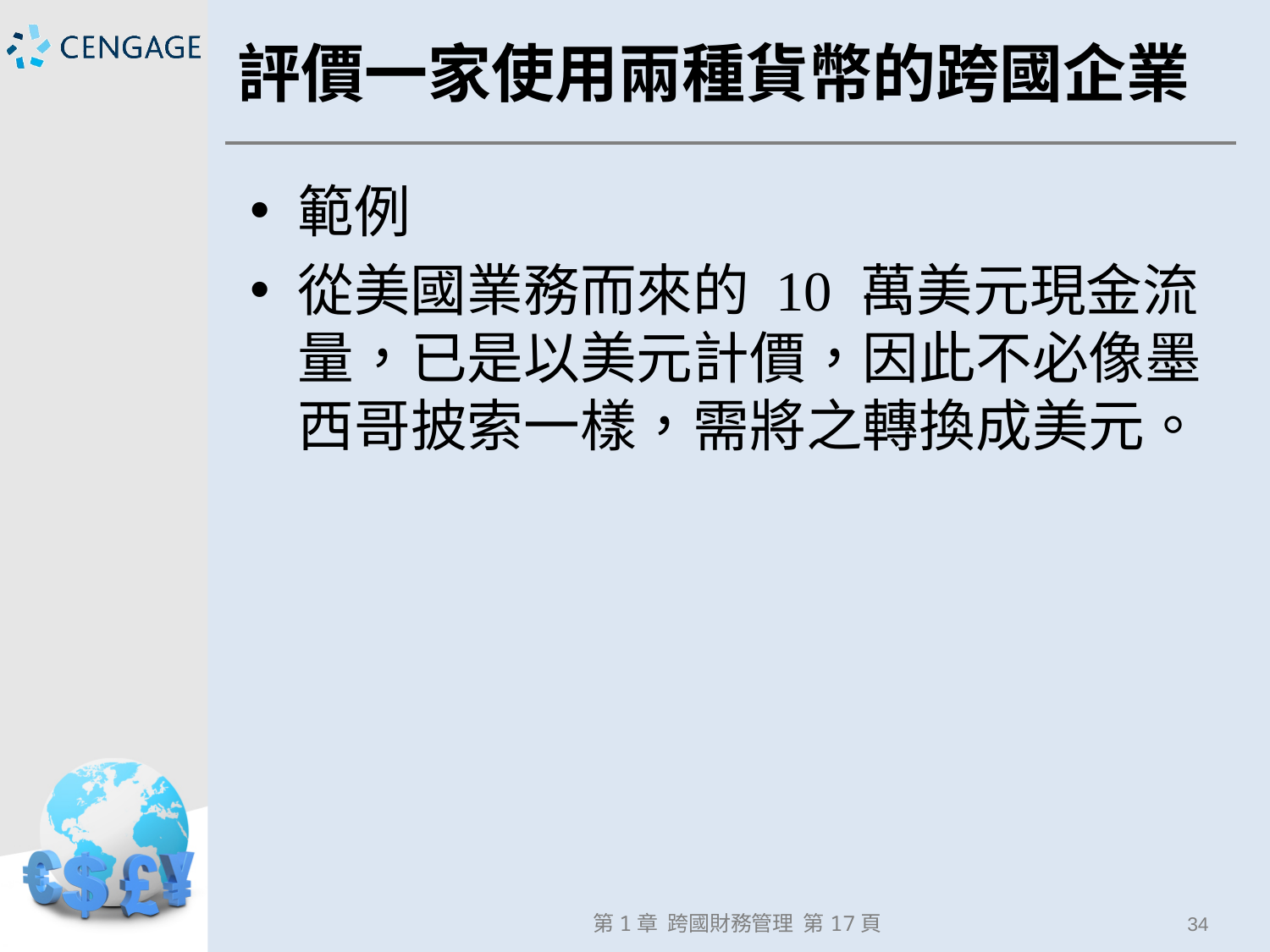

# 評價一家使用兩種貨幣的跨國企業
範例
從美國業務而來的 10 萬美元現金流量，已是以美元計價，因此不必像墨西哥披索一樣，需將之轉換成美元。
第1章  跨國財務管理  第17頁
34